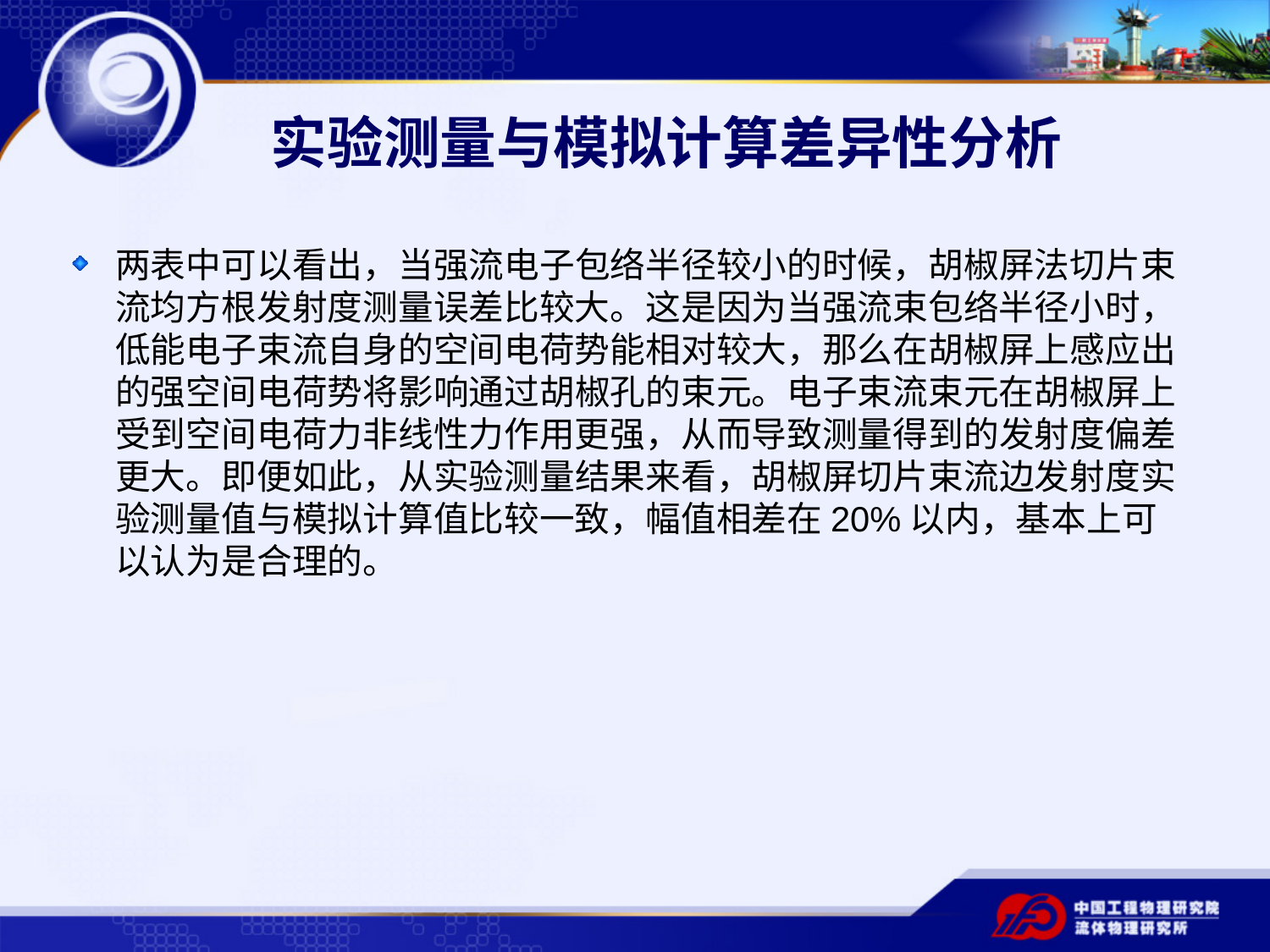

# 实验测量与模拟计算差异性分析
两表中可以看出，当强流电子包络半径较小的时候，胡椒屏法切片束流均方根发射度测量误差比较大。这是因为当强流束包络半径小时，低能电子束流自身的空间电荷势能相对较大，那么在胡椒屏上感应出的强空间电荷势将影响通过胡椒孔的束元。电子束流束元在胡椒屏上受到空间电荷力非线性力作用更强，从而导致测量得到的发射度偏差更大。即便如此，从实验测量结果来看，胡椒屏切片束流边发射度实验测量值与模拟计算值比较一致，幅值相差在20%以内，基本上可以认为是合理的。